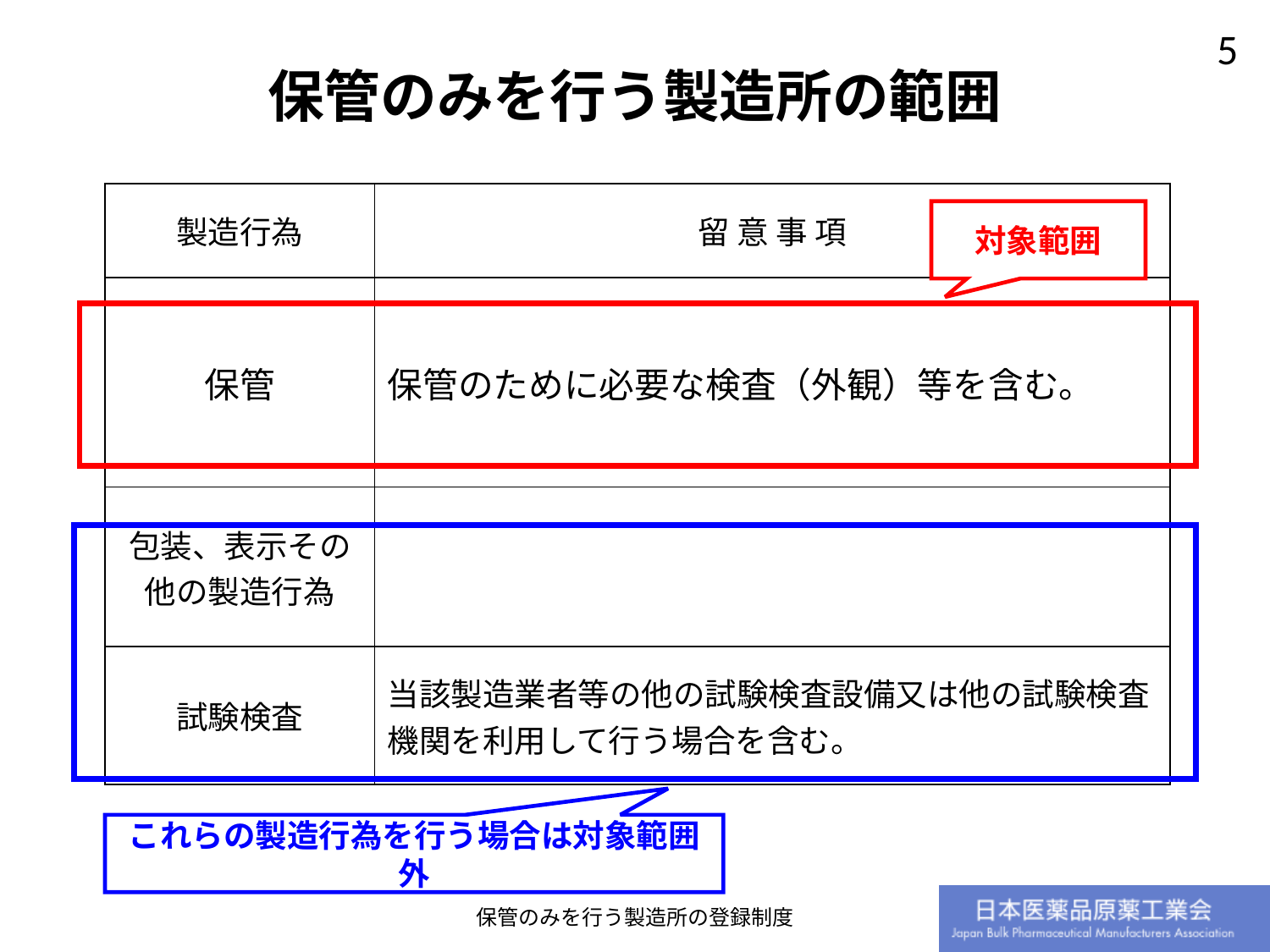

# 保管のみを行う製造所の範囲
| 製造行為 | 留 意 事 項 |
| --- | --- |
| 保管 | 保管のために必要な検査（外観）等を含む。 |
| 包装、表示その他の製造行為 |  |
| 試験検査 | 当該製造業者等の他の試験検査設備又は他の試験検査機関を利用して行う場合を含む。 |
対象範囲

これらの製造行為を行う場合は対象範囲外
保管のみを行う製造所の登録制度